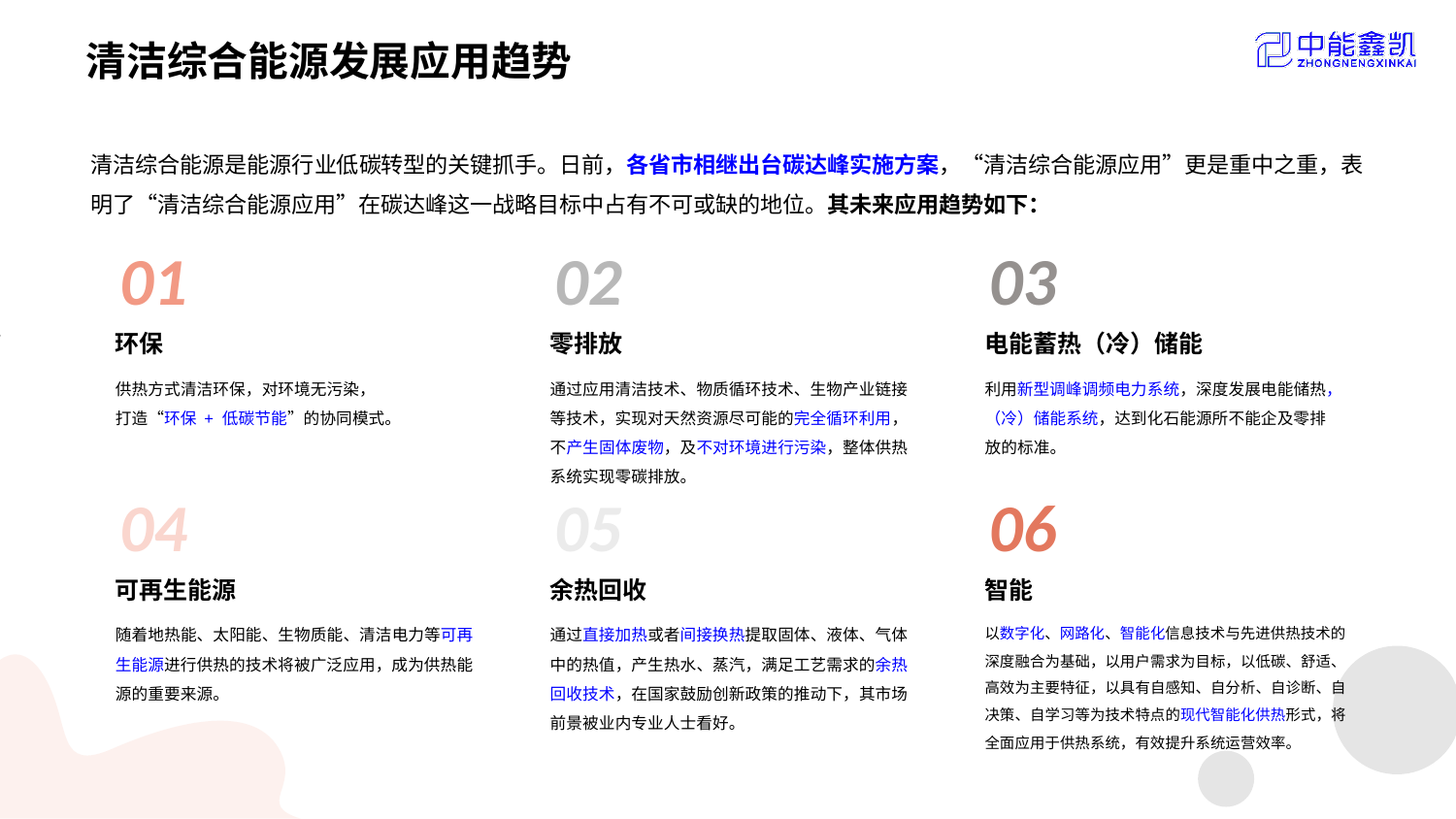

清洁综合能源发展应用趋势
清洁综合能源是能源行业低碳转型的关键抓手。日前，各省市相继出台碳达峰实施方案，“清洁综合能源应用”更是重中之重，表明了“清洁综合能源应用”在碳达峰这一战略目标中占有不可或缺的地位。其未来应用趋势如下：
01
环保
供热方式清洁环保，对环境无污染，
打造“环保 + 低碳节能”的协同模式。
02
零排放
通过应用清洁技术、物质循环技术、生物产业链接等技术，实现对天然资源尽可能的完全循环利用，不产生固体废物，及不对环境进行污染，整体供热系统实现零碳排放。
03
电能蓄热（冷）储能
利用新型调峰调频电力系统，深度发展电能储热，（冷）储能系统，达到化石能源所不能企及零排
放的标准。
06
智能
以数字化、网路化、智能化信息技术与先进供热技术的深度融合为基础，以用户需求为目标，以低碳、舒适、高效为主要特征，以具有自感知、自分析、自诊断、自决策、自学习等为技术特点的现代智能化供热形式，将全面应用于供热系统，有效提升系统运营效率。
04
可再生能源
随着地热能、太阳能、生物质能、清洁电力等可再生能源进行供热的技术将被广泛应用，成为供热能源的重要来源。
05
余热回收
通过直接加热或者间接换热提取固体、液体、气体中的热值，产生热水、蒸汽，满足工艺需求的余热回收技术，在国家鼓励创新政策的推动下，其市场前景被业内专业人士看好。